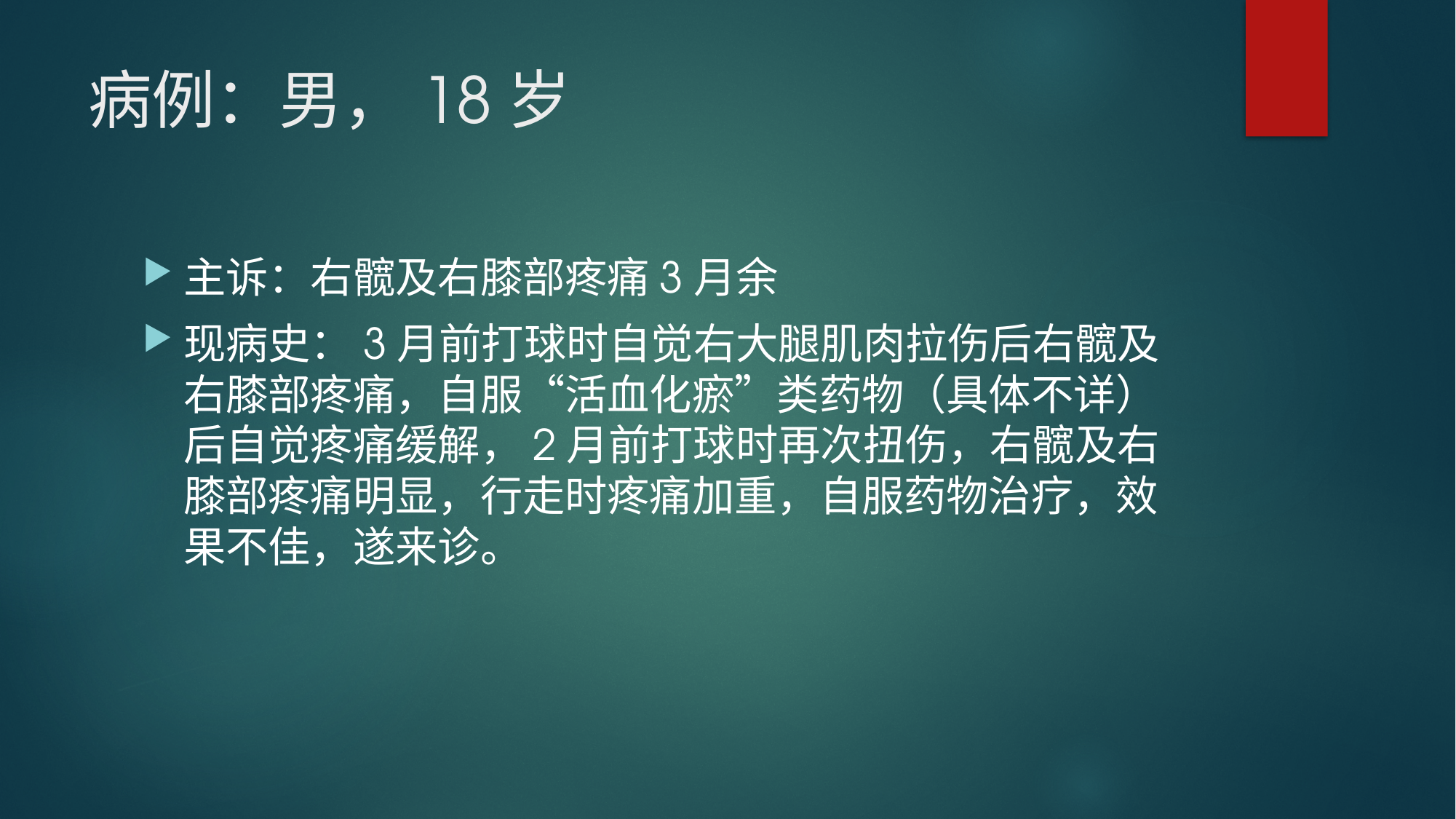

# 病例：男，18岁
主诉：右髋及右膝部疼痛3月余
现病史：3月前打球时自觉右大腿肌肉拉伤后右髋及右膝部疼痛，自服“活血化瘀”类药物（具体不详）后自觉疼痛缓解，2月前打球时再次扭伤，右髋及右膝部疼痛明显，行走时疼痛加重，自服药物治疗，效果不佳，遂来诊。